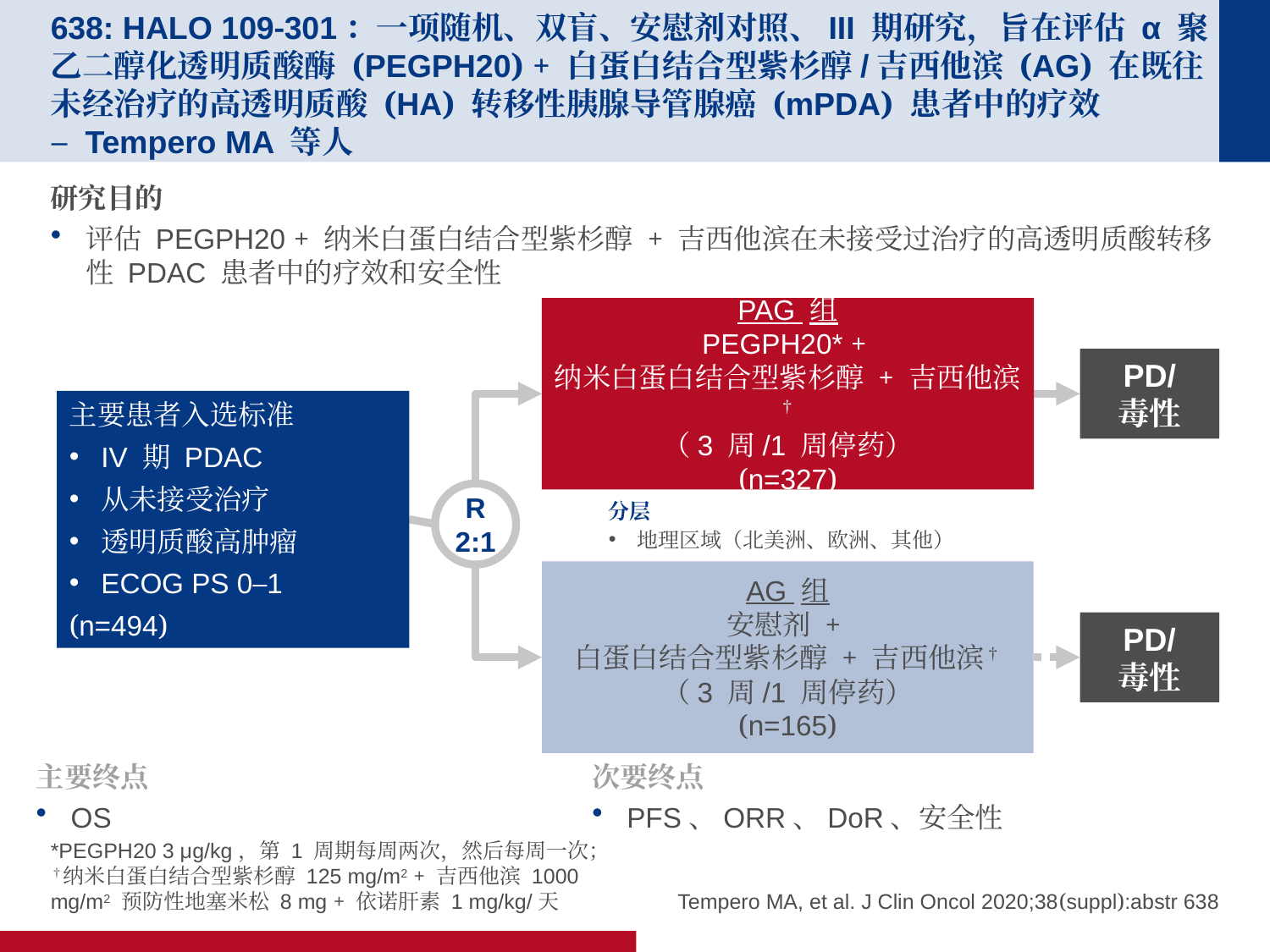

# 638: HALO 109-301：一项随机、双盲、安慰剂对照、III 期研究，旨在评估 α 聚乙二醇化透明质酸酶 (PEGPH20) + 白蛋白结合型紫杉醇/吉西他滨 (AG) 在既往未经治疗的高透明质酸 (HA) 转移性胰腺导管腺癌 (mPDA) 患者中的疗效 – Tempero MA 等人
研究目的
评估 PEGPH20 + 纳米白蛋白结合型紫杉醇 + 吉西他滨在未接受过治疗的高透明质酸转移性 PDAC 患者中的疗效和安全性
PAG 组
PEGPH20* +
纳米白蛋白结合型紫杉醇 + 吉西他滨†
（3 周/1 周停药）
(n=327)
PD/
毒性
主要患者入选标准
IV 期 PDAC
从未接受治疗
透明质酸高肿瘤
ECOG PS 0–1
(n=494)
R
2:1
分层
地理区域（北美洲、欧洲、其他）
AG 组
安慰剂 +
白蛋白结合型紫杉醇 + 吉西他滨†
（3 周/1 周停药）
(n=165)
PD/
毒性
主要终点
OS

次要终点
PFS、ORR、DoR、安全性
*PEGPH20 3 μg/kg，第 1 周期每周两次，然后每周一次；
†纳米白蛋白结合型紫杉醇 125 mg/m2 + 吉西他滨 1000 mg/m2 预防性地塞米松 8 mg + 依诺肝素 1 mg/kg/天
Tempero MA, et al. J Clin Oncol 2020;38(suppl):abstr 638